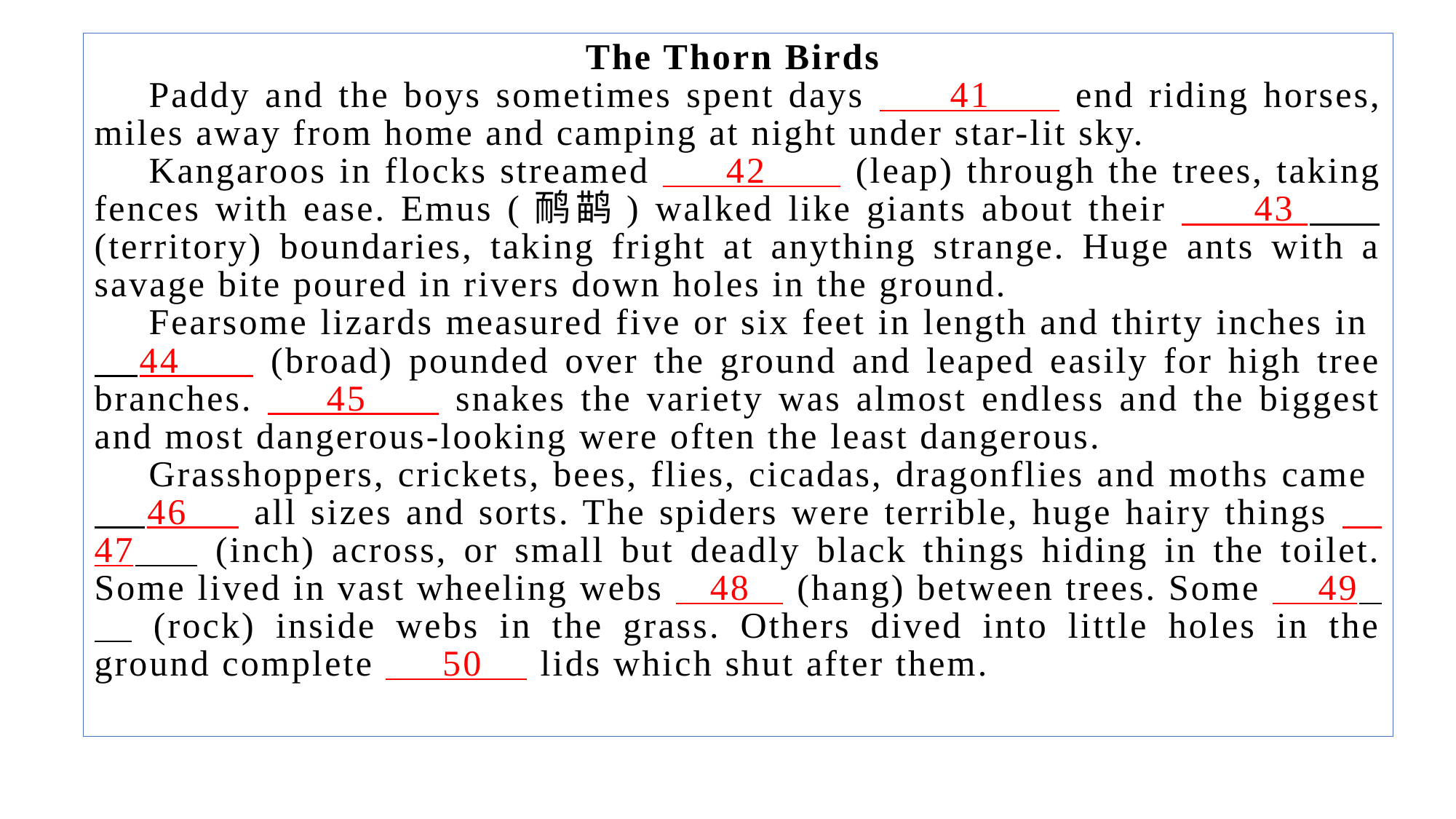

The Thorn Birds
Paddy and the boys sometimes spent days      41      end riding horses, miles away from home and camping at night under star-lit sky.
Kangaroos in flocks streamed      42       (leap) through the trees, taking fences with ease. Emus (鸸鹋) walked like giants about their      43       (territory) boundaries, taking fright at anything strange. Huge ants with a savage bite poured in rivers down holes in the ground.
Fearsome lizards measured five or six feet in length and thirty inches in     44      (broad) pounded over the ground and leaped easily for high tree branches.     45      snakes the variety was almost endless and the biggest and most dangerous-looking were often the least dangerous.
Grasshoppers, crickets, bees, flies, cicadas, dragonflies and moths came      46     all sizes and sorts. The spiders were terrible, huge hairy things     47     (inch) across, or small but deadly black things hiding in the toilet. Some lived in vast wheeling webs    48    (hang) between trees. Some     49      (rock) inside webs in the grass. Others dived into little holes in the ground complete      50     lids which shut after them.